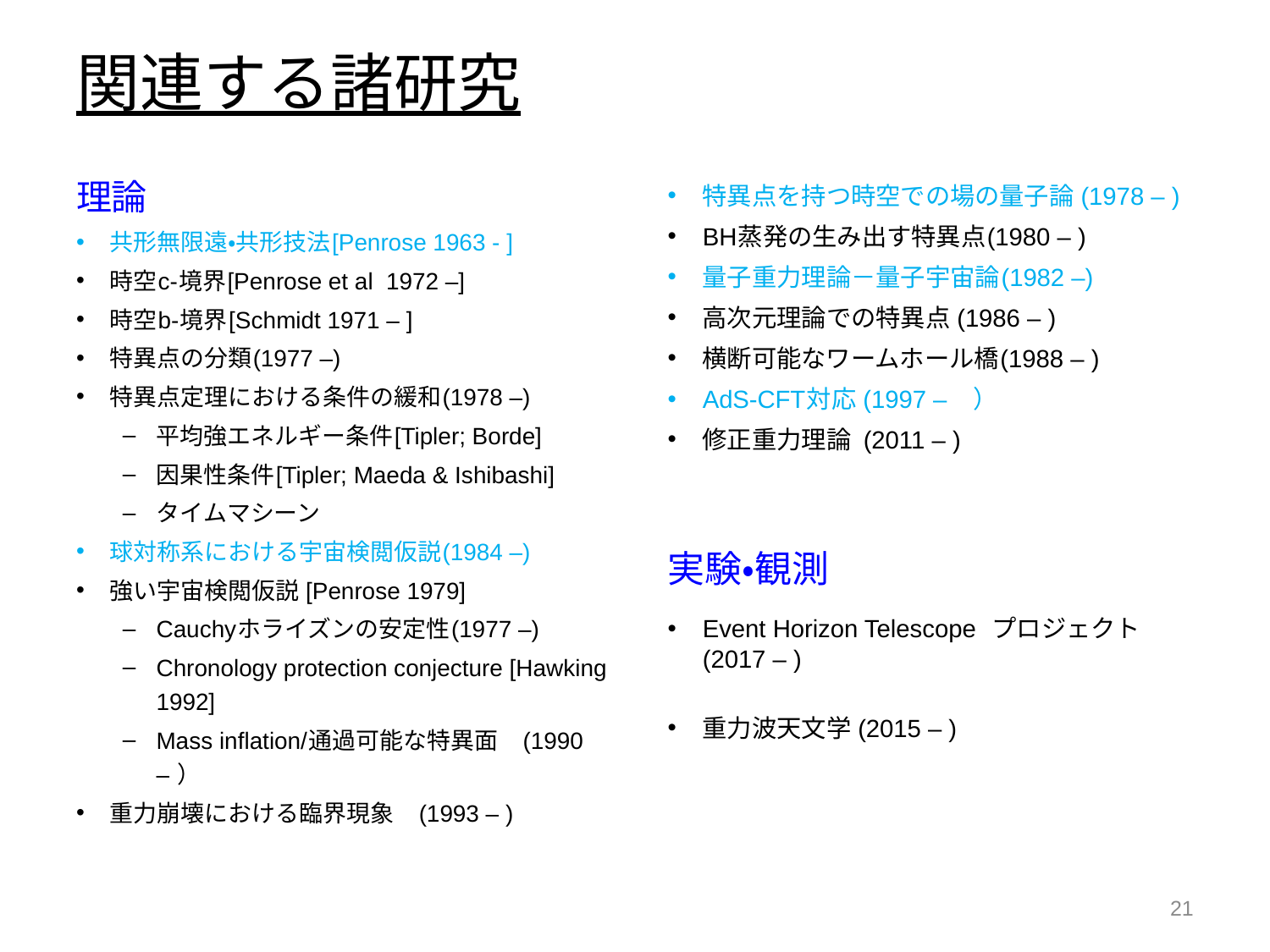

# 関連する諸研究
特異点を持つ時空での場の量子論 (1978 – )
BH蒸発の生み出す特異点(1980 – )
量子重力理論－量子宇宙論(1982 –)
高次元理論での特異点 (1986 – )
横断可能なワームホール橋(1988 – )
AdS-CFT対応 (1997 –　）
修正重力理論  (2011 – )

実験・観測

Event Horizon Telescope  プロジェクト (2017 – )

重力波天文学 (2015 – )

理論
共形無限遠・共形技法[Penrose 1963 - ]
時空c-境界[Penrose et al  1972 –]
時空b-境界[Schmidt 1971 – ]
特異点の分類(1977 –)
特異点定理における条件の緩和(1978 –)
平均強エネルギー条件[Tipler; Borde]
因果性条件[Tipler; Maeda & Ishibashi]
タイムマシーン
球対称系における宇宙検閲仮説(1984 –)
強い宇宙検閲仮説 [Penrose 1979]
Cauchyホライズンの安定性(1977 –)
Chronology protection conjecture [Hawking 1992]
Mass inflation/通過可能な特異面　(1990 – ）
重力崩壊における臨界現象　(1993 – )

21